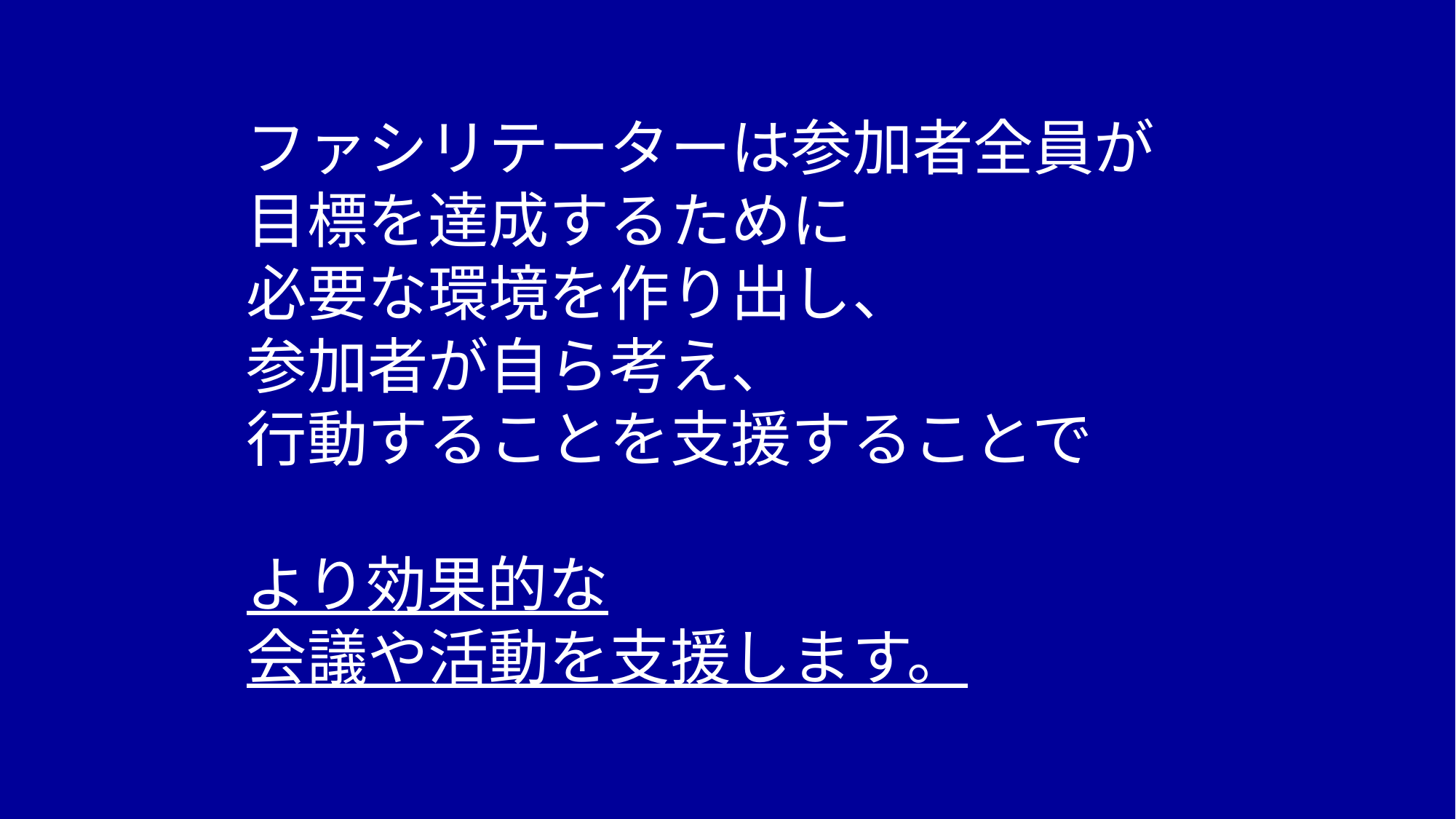

ファシリテーターは参加者全員が
目標を達成するために
必要な環境を作り出し、
参加者が自ら考え、
行動することを支援することで

より効果的な
会議や活動を支援します。